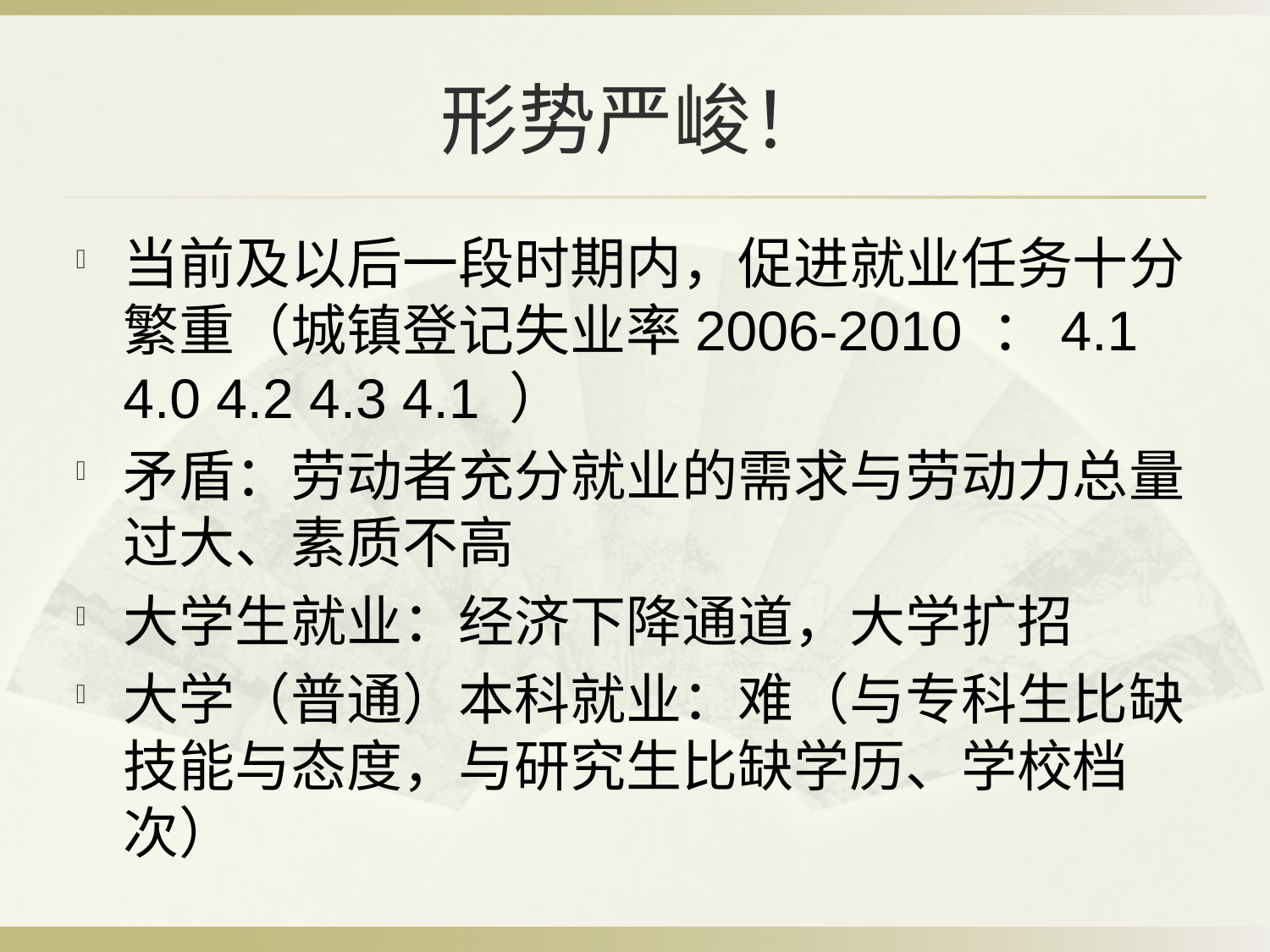

# 形势严峻！
当前及以后一段时期内，促进就业任务十分繁重（城镇登记失业率2006-2010 ：4.1 4.0 4.2 4.3 4.1 ）
矛盾：劳动者充分就业的需求与劳动力总量过大、素质不高
大学生就业：经济下降通道，大学扩招
大学（普通）本科就业：难（与专科生比缺技能与态度，与研究生比缺学历、学校档次）